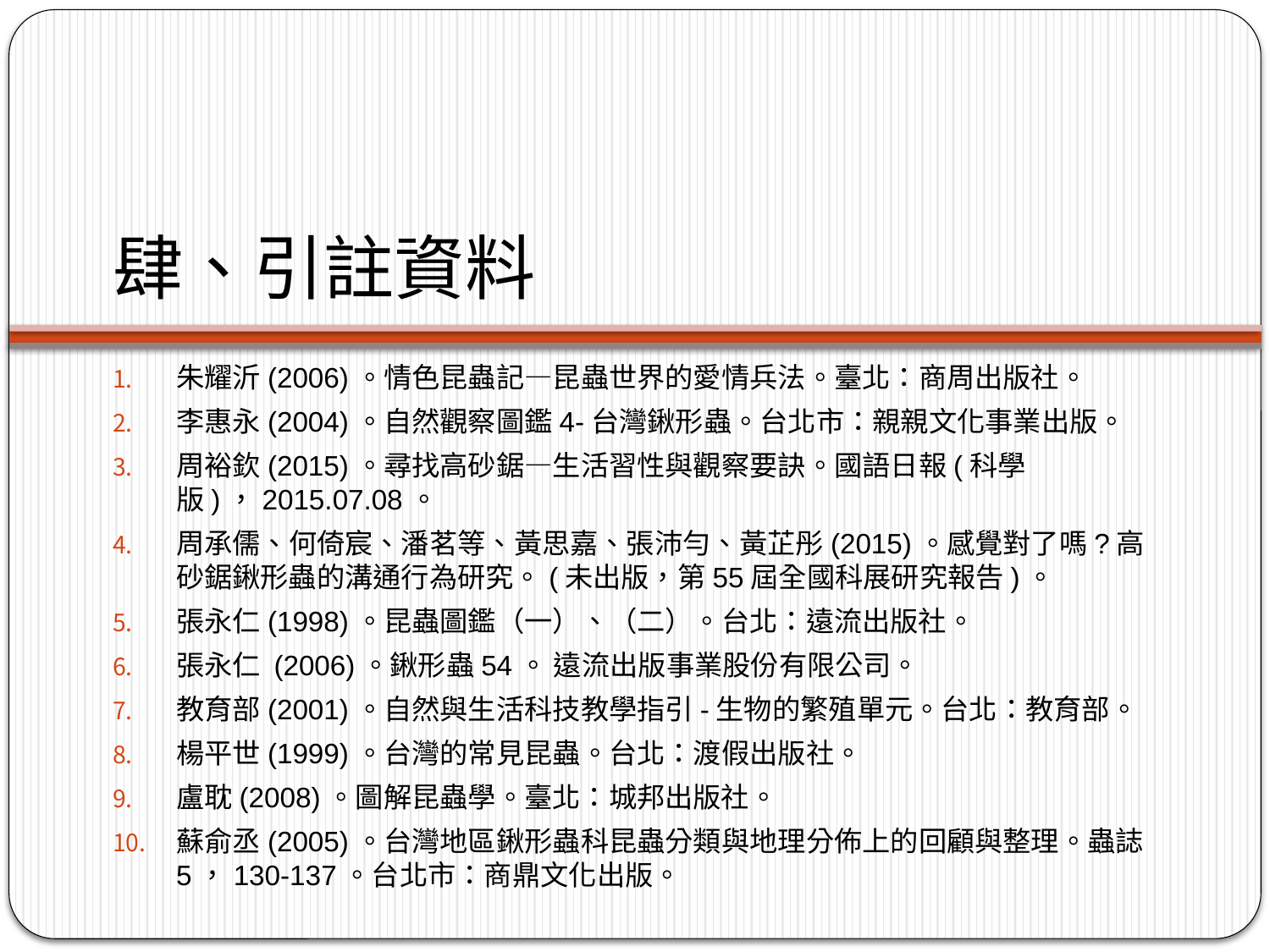

# 肆、引註資料
朱耀沂(2006)。情色昆蟲記—昆蟲世界的愛情兵法。臺北：商周出版社。
李惠永(2004)。自然觀察圖鑑4-台灣鍬形蟲。台北市：親親文化事業出版。
周裕欽(2015)。尋找高砂鋸—生活習性與觀察要訣。國語日報(科學版)，2015.07.08。
周承儒、何倚宸、潘茗等、黃思嘉、張沛勻、黃芷彤(2015)。感覺對了嗎?高砂鋸鍬形蟲的溝通行為研究。(未出版，第55屆全國科展研究報告)。
張永仁(1998)。昆蟲圖鑑（一）、（二）。台北：遠流出版社。
張永仁 (2006)。鍬形蟲54。 遠流出版事業股份有限公司。
教育部(2001)。自然與生活科技教學指引-生物的繁殖單元。台北：教育部。
楊平世(1999)。台灣的常見昆蟲。台北：渡假出版社。
盧耽(2008)。圖解昆蟲學。臺北：城邦出版社。
蘇俞丞(2005)。台灣地區鍬形蟲科昆蟲分類與地理分佈上的回顧與整理。蟲誌5，130-137。台北市：商鼎文化出版。